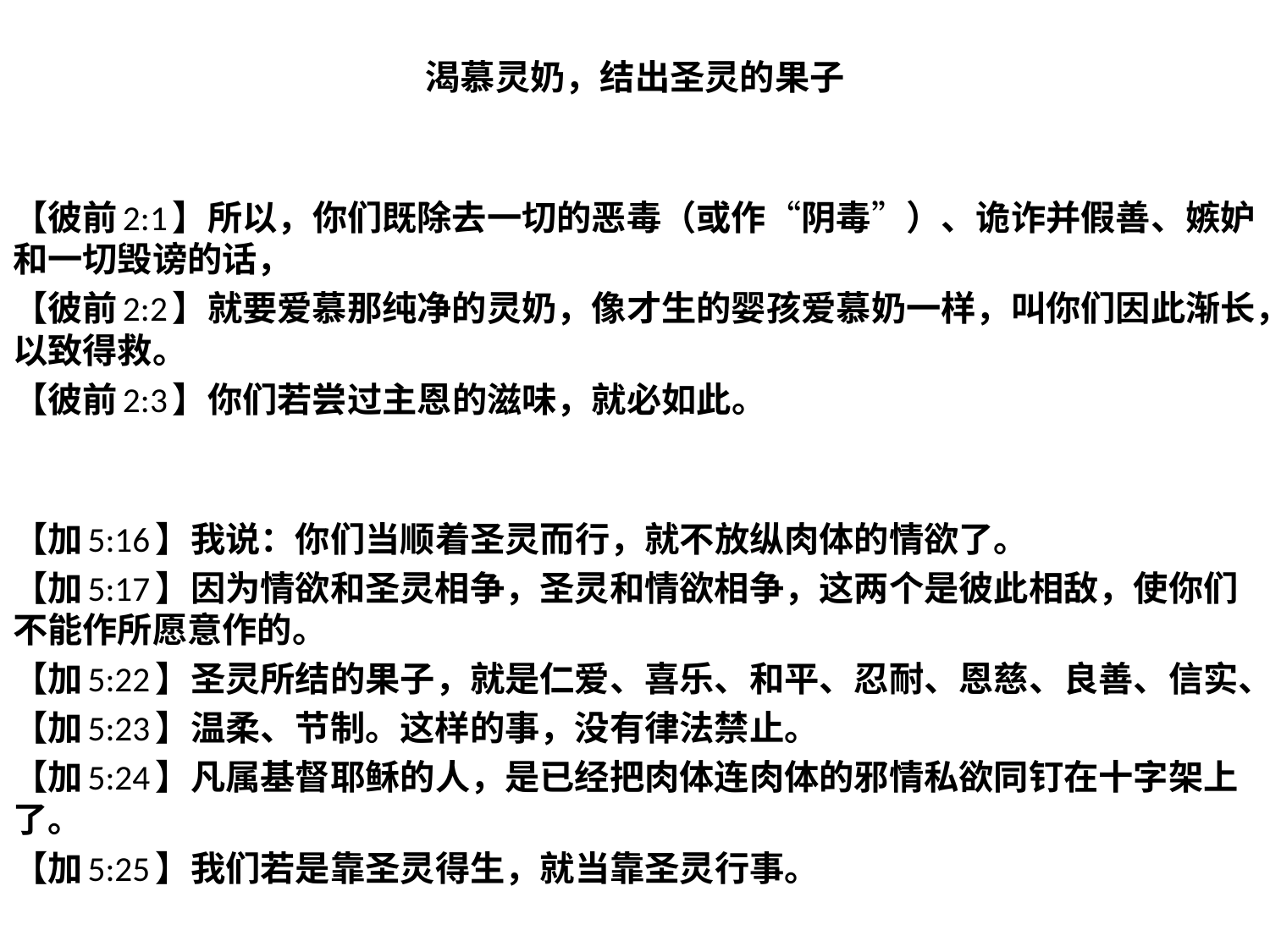

渴慕灵奶，结出圣灵的果子

【彼前2:1】所以，你们既除去一切的恶毒（或作“阴毒”）、诡诈并假善、嫉妒和一切毁谤的话，
【彼前2:2】就要爱慕那纯净的灵奶，像才生的婴孩爱慕奶一样，叫你们因此渐长，以致得救。
【彼前2:3】你们若尝过主恩的滋味，就必如此。

【加5:16】我说：你们当顺着圣灵而行，就不放纵肉体的情欲了。
【加5:17】因为情欲和圣灵相争，圣灵和情欲相争，这两个是彼此相敌，使你们不能作所愿意作的。
【加5:22】圣灵所结的果子，就是仁爱、喜乐、和平、忍耐、恩慈、良善、信实、
【加5:23】温柔、节制。这样的事，没有律法禁止。
【加5:24】凡属基督耶稣的人，是已经把肉体连肉体的邪情私欲同钉在十字架上了。
【加5:25】我们若是靠圣灵得生，就当靠圣灵行事。
#